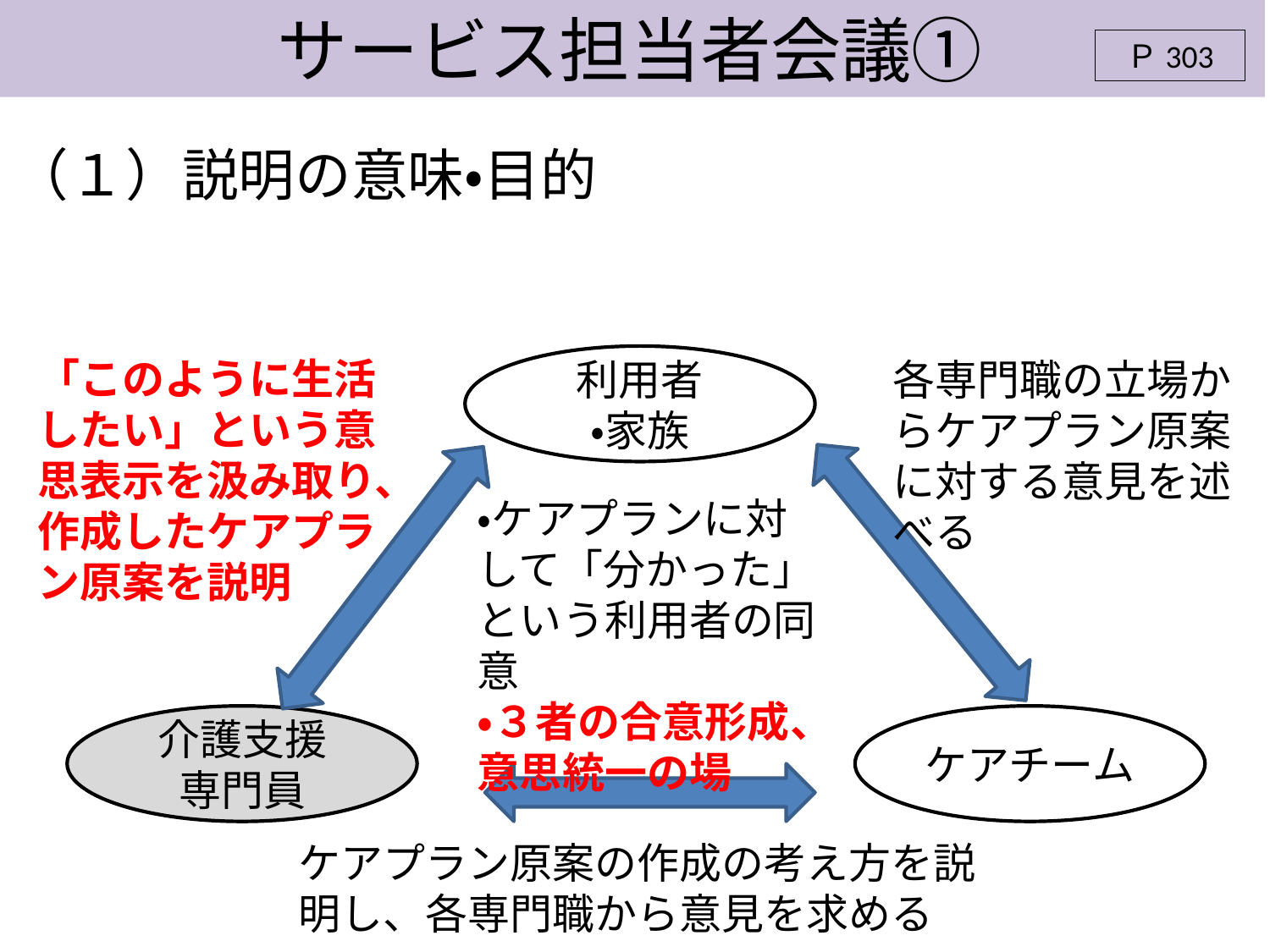

サービス担当者会議①
Ｐ303
（１）説明の意味・目的
「このように生活したい」という意思表示を汲み取り、作成したケアプラン原案を説明

利用者
・家族

介護支援
専門員
ケアチーム

各専門職の立場からケアプラン原案に対する意見を述べる
・ケアプランに対して「分かった」という利用者の同意
・３者の合意形成、意思統一の場
ケアプラン原案の作成の考え方を説明し、各専門職から意見を求める